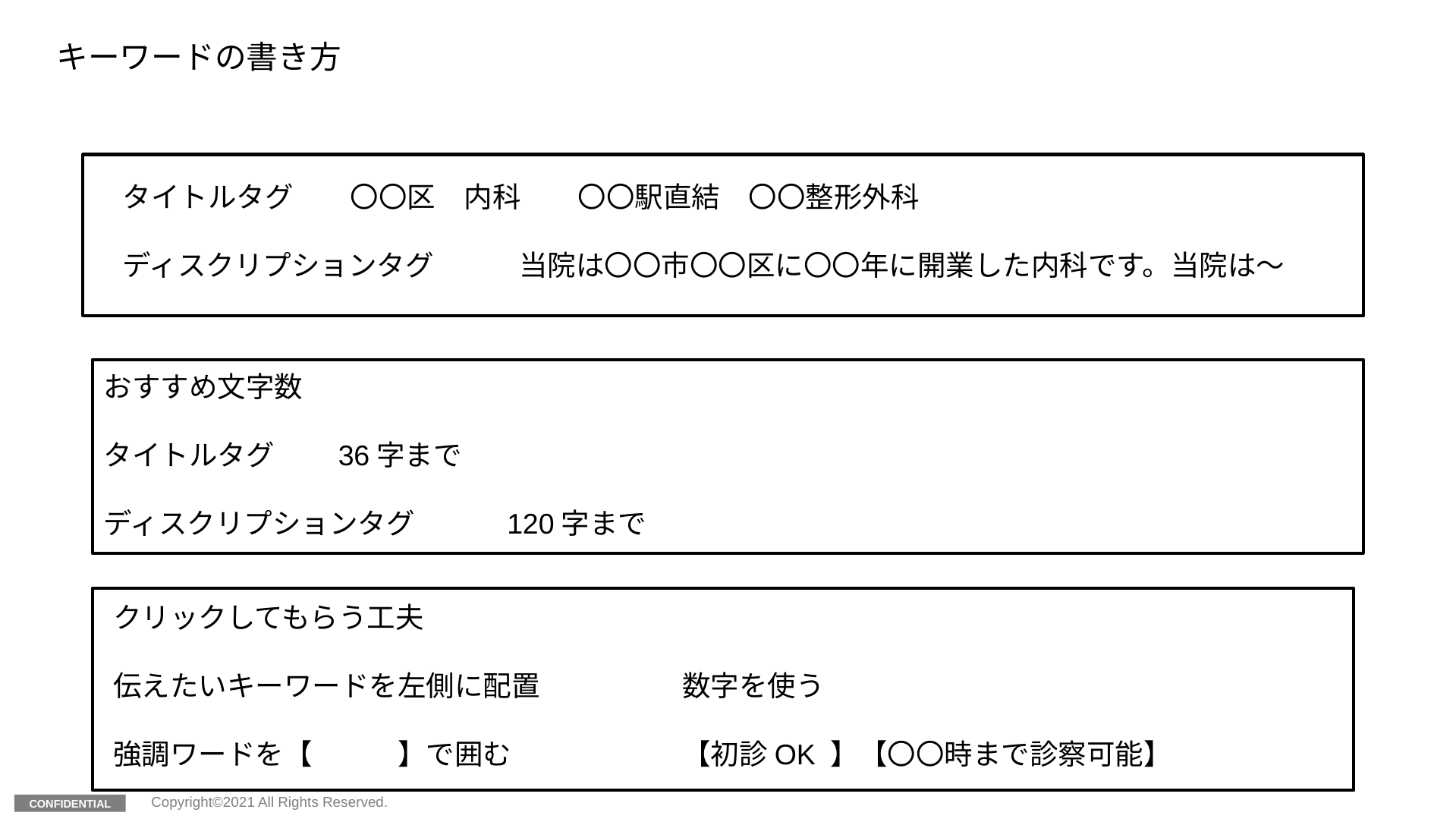

キーワードの書き方

タイトルタグ　　〇〇区　内科　　〇〇駅直結　〇〇整形外科

ディスクリプションタグ　　　当院は〇〇市〇〇区に〇〇年に開業した内科です。当院は～

おすすめ文字数

タイトルタグ　　36字まで

ディスクリプションタグ　　　120字まで

クリックしてもらう工夫

伝えたいキーワードを左側に配置　　　　　数字を使う

強調ワードを【　　　】で囲む　　　　　　【初診OK 】【〇〇時まで診察可能】